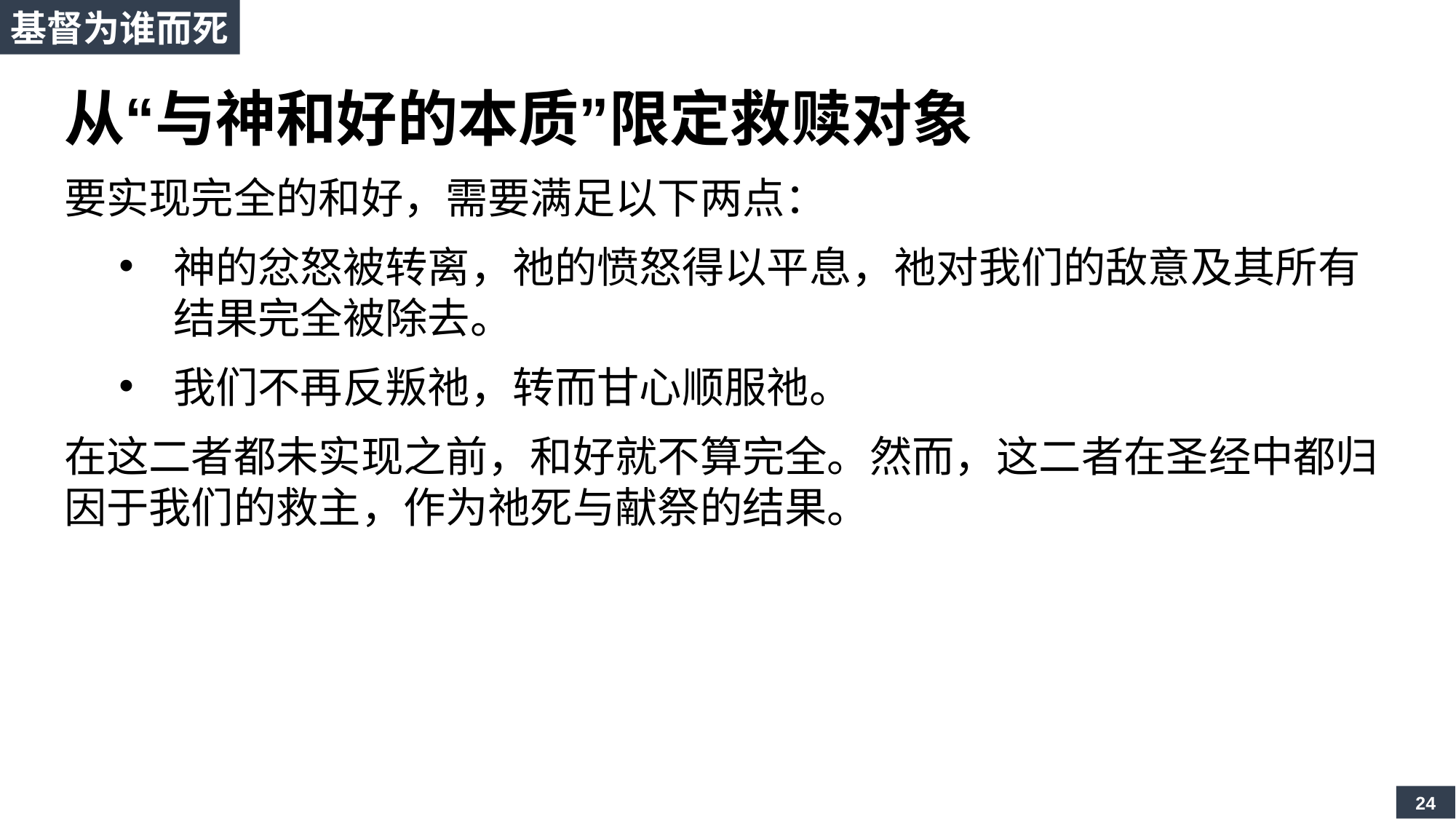

基督为谁而死
从“与神和好的本质”限定救赎对象
要实现完全的和好，需要满足以下两点：
神的忿怒被转离，祂的愤怒得以平息，祂对我们的敌意及其所有结果完全被除去。
我们不再反叛祂，转而甘心顺服祂。
在这二者都未实现之前，和好就不算完全。然而，这二者在圣经中都归因于我们的救主，作为祂死与献祭的结果。
24